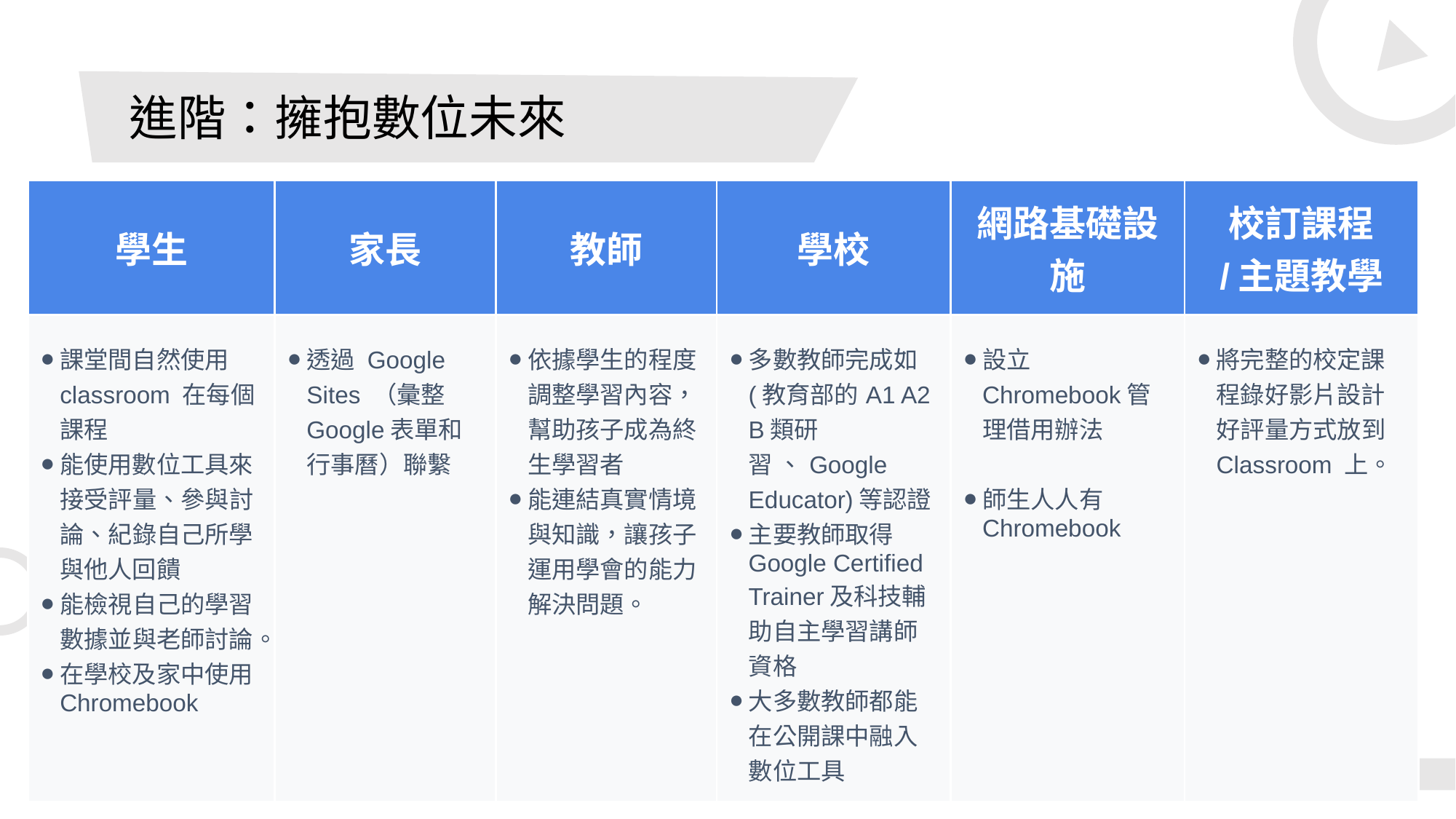

# 進階：擁抱數位未來
| 學生 | 家長 | 教師 | 學校 | 網路基礎設施 | 校訂課程 /主題教學 |
| --- | --- | --- | --- | --- | --- |
| 課堂間自然使用classroom 在每個課程 能使用數位工具來接受評量、參與討論、紀錄自己所學與他人回饋 能檢視自己的學習數據並與老師討論。 在學校及家中使用 Chromebook | 透過 Google Sites （彙整Google表單和行事曆）聯繫 | 依據學生的程度調整學習內容，幫助孩子成為終生學習者 能連結真實情境與知識，讓孩子運用學會的能力解決問題。 | 多數教師完成如(教育部的A1 A2 B類研習 、Google Educator)等認證 主要教師取得 Google Certified Trainer及科技輔助自主學習講師資格 大多數教師都能在公開課中融入數位工具 | 設立 Chromebook管理借用辦法 師生人人有 Chromebook | 將完整的校定課程錄好影片設計好評量方式放到 Classroom 上。 |